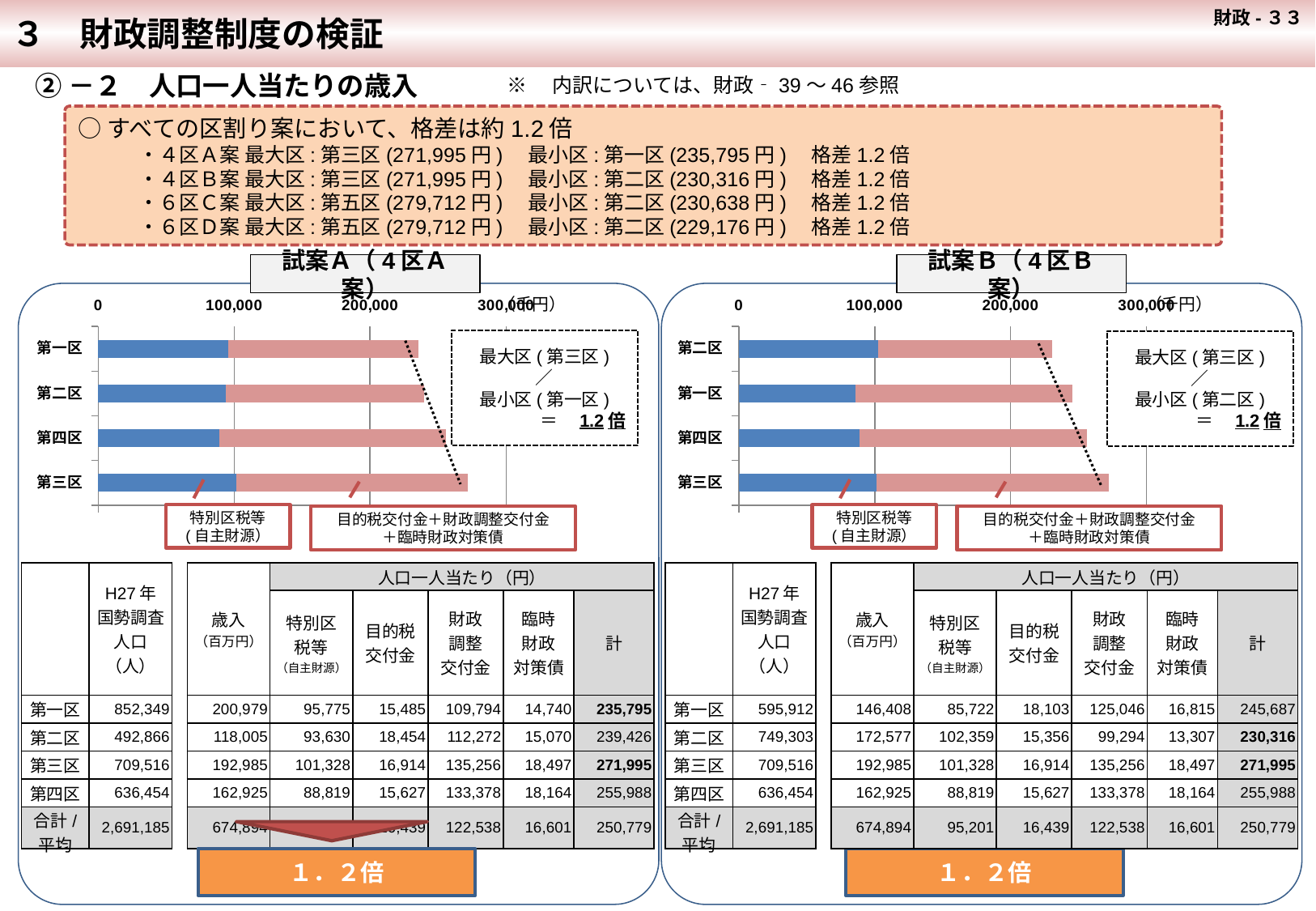

３　財政調整制度の検証
 財政-３３
②－２　人口一人当たりの歳入
※　内訳については、財政‐39～46参照
○すべての区割り案において、格差は約1.2倍
　　　・４区Ａ案 最大区:第三区(271,995円)　最小区:第一区(235,795円)　格差1.2倍
　　　・４区Ｂ案 最大区:第三区(271,995円)　最小区:第二区(230,316円)　格差1.2倍
　　　・６区Ｃ案 最大区:第五区(279,712円)　最小区:第二区(230,638円)　格差1.2倍
　　　・６区Ｄ案 最大区:第五区(279,712円)　最小区:第二区(229,176円)　格差1.2倍
試案Ａ（4区Ａ案）
試案Ｂ（4区Ｂ案）

（千円）
（千円）

### Chart

| Category | ② | ③ |
|---|---|---|
| 第三区  | 101328.0 | 170701.0 |
| 第四区  | 88819.0 | 167203.0 |
| 第二区  | 93630.0 | 145831.0 |
| 第一区  | 95775.0 | 140053.0 |

### Chart

| Category |  |  |
|---|---|---|
| 第三区  | 101328.0 | 170701.0 |
| 第四区  | 88819.0 | 167203.0 |
| 第一区  | 85722.0 | 159999.0 |
| 第二区  | 102359.0 | 127992.0 |
最大区(第三区)
／
最小区(第一区)
＝　1.2倍
最大区(第三区)
／
最小区(第二区)
＝　1.2倍
特別区税等
(自主財源）
特別区税等
(自主財源）
目的税交付金＋財政調整交付金
＋臨時財政対策債
目的税交付金＋財政調整交付金
＋臨時財政対策債
|  | H27年 国勢調査 人口（人） |  | 歳入 （百万円） | 人口一人当たり（円） |  |  |  |  |
| --- | --- | --- | --- | --- | --- | --- | --- | --- |
|  |  |  |  | 特別区 税等 （自主財源） | 目的税 交付金 | 財政 調整 交付金 | 臨時 財政 対策債 | 計 |
|  |  |  |  |  |  |  |  |  |
| 第一区 | 852,349 |  | 200,979 | 95,775 | 15,485 | 109,794 | 14,740 | 235,795 |
| 第二区 | 492,866 |  | 118,005 | 93,630 | 18,454 | 112,272 | 15,070 | 239,426 |
| 第三区 | 709,516 |  | 192,985 | 101,328 | 16,914 | 135,256 | 18,497 | 271,995 |
| 第四区 | 636,454 |  | 162,925 | 88,819 | 15,627 | 133,378 | 18,164 | 255,988 |
| 合計/ 平均 | 2,691,185 |  | 674,894 | 95,201 | 16,439 | 122,538 | 16,601 | 250,779 |
|  | H27年 国勢調査 人口（人） |  | 歳入 （百万円） | 人口一人当たり（円） |  |  |  |  |
| --- | --- | --- | --- | --- | --- | --- | --- | --- |
|  |  |  |  | 特別区 税等 （自主財源） | 目的税 交付金 | 財政 調整 交付金 | 臨時 財政 対策債 | 計 |
|  |  |  |  |  |  |  |  |  |
| 第一区 | 595,912 |  | 146,408 | 85,722 | 18,103 | 125,046 | 16,815 | 245,687 |
| 第二区 | 749,303 |  | 172,577 | 102,359 | 15,356 | 99,294 | 13,307 | 230,316 |
| 第三区 | 709,516 |  | 192,985 | 101,328 | 16,914 | 135,256 | 18,497 | 271,995 |
| 第四区 | 636,454 |  | 162,925 | 88,819 | 15,627 | 133,378 | 18,164 | 255,988 |
| 合計/ 平均 | 2,691,185 |  | 674,894 | 95,201 | 16,439 | 122,538 | 16,601 | 250,779 |

１．２倍
１．２倍